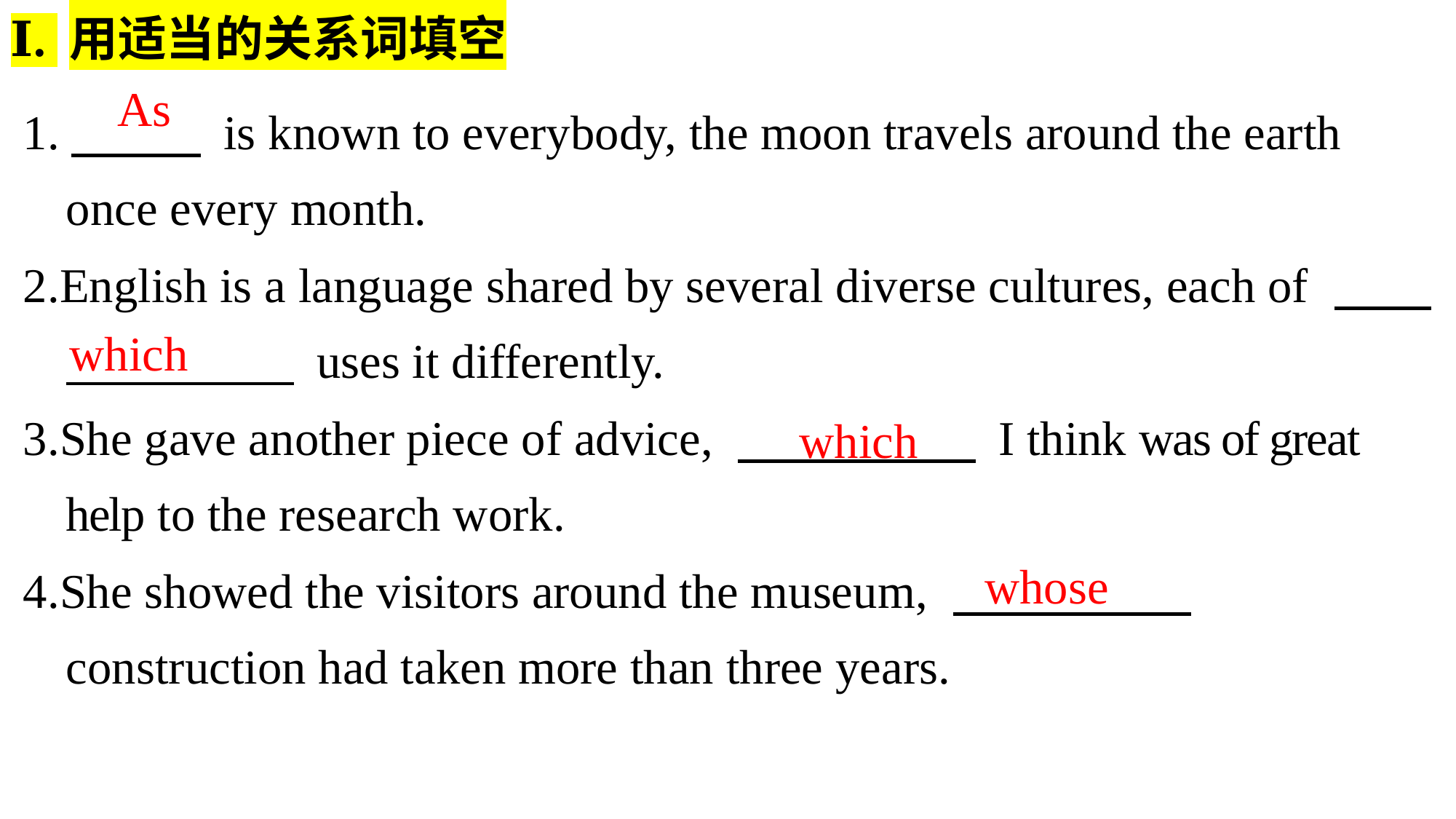

Ⅰ. 用适当的关系词填空
As
1.　　    is known to everybody, the moon travels around the earth once every month.
2.English is a language shared by several diverse cultures, each of 　　　　             uses it differently.
3.She gave another piece of advice, 　　　　     I think was of great help to the research work.
4.She showed the visitors around the museum, 　　　　     construction had taken more than three years.
which
which
whose